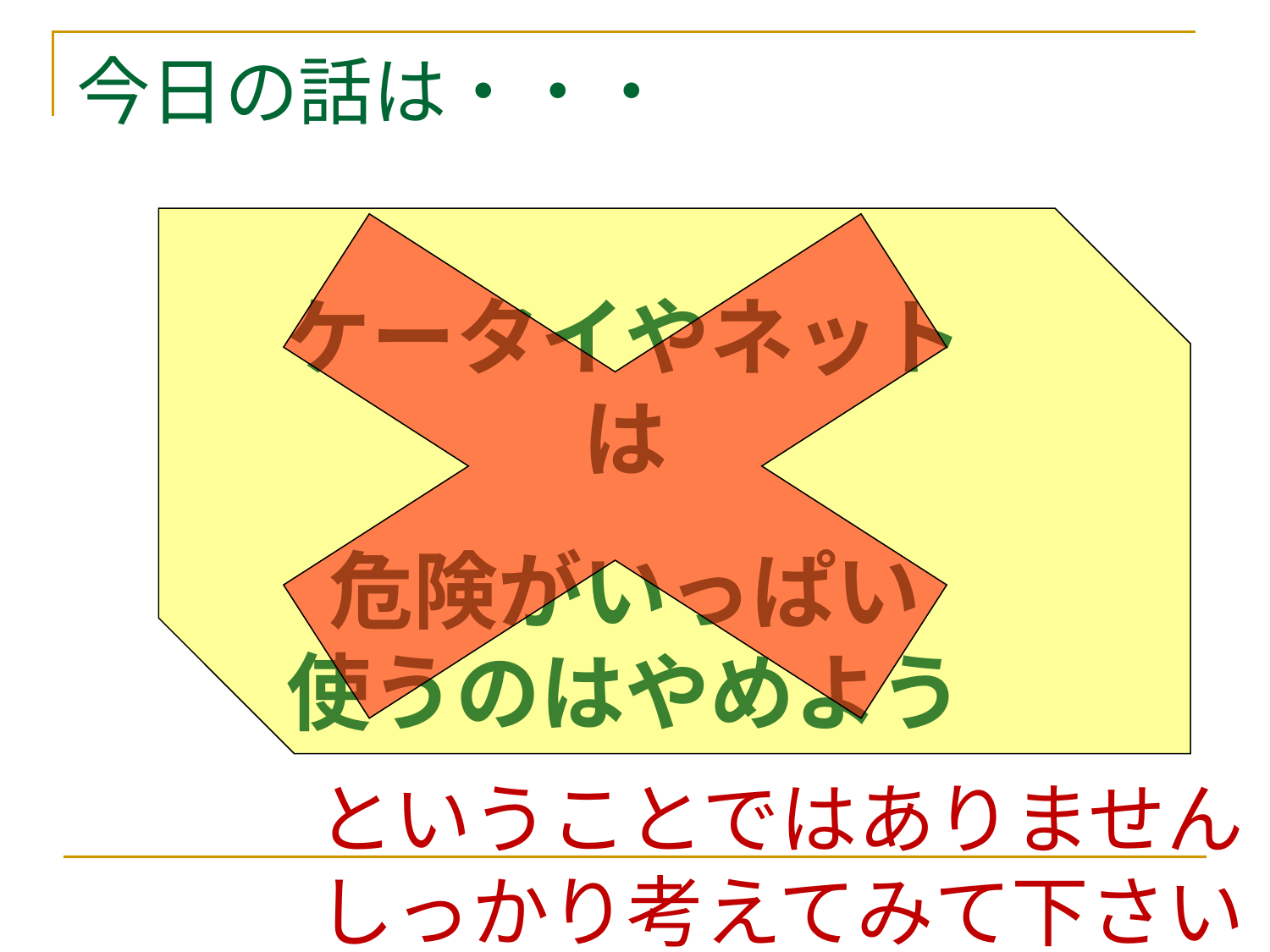

# 今日の話は・・・

ケータイやネットは
危険がいっぱい
使うのはやめよう
ということではありません
しっかり考えてみて下さい